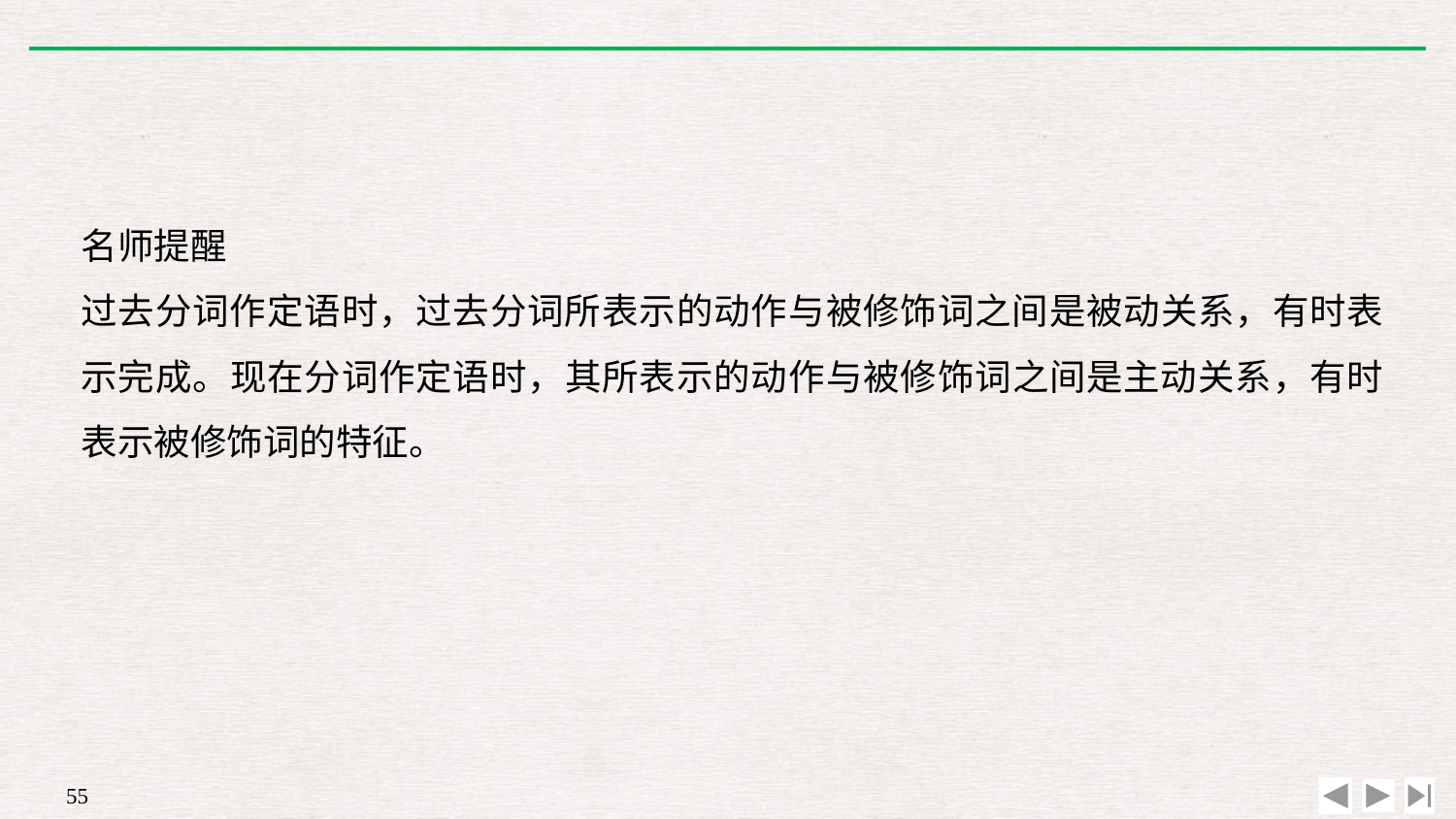

名师提醒
过去分词作定语时，过去分词所表示的动作与被修饰词之间是被动关系，有时表示完成。现在分词作定语时，其所表示的动作与被修饰词之间是主动关系，有时表示被修饰词的特征。